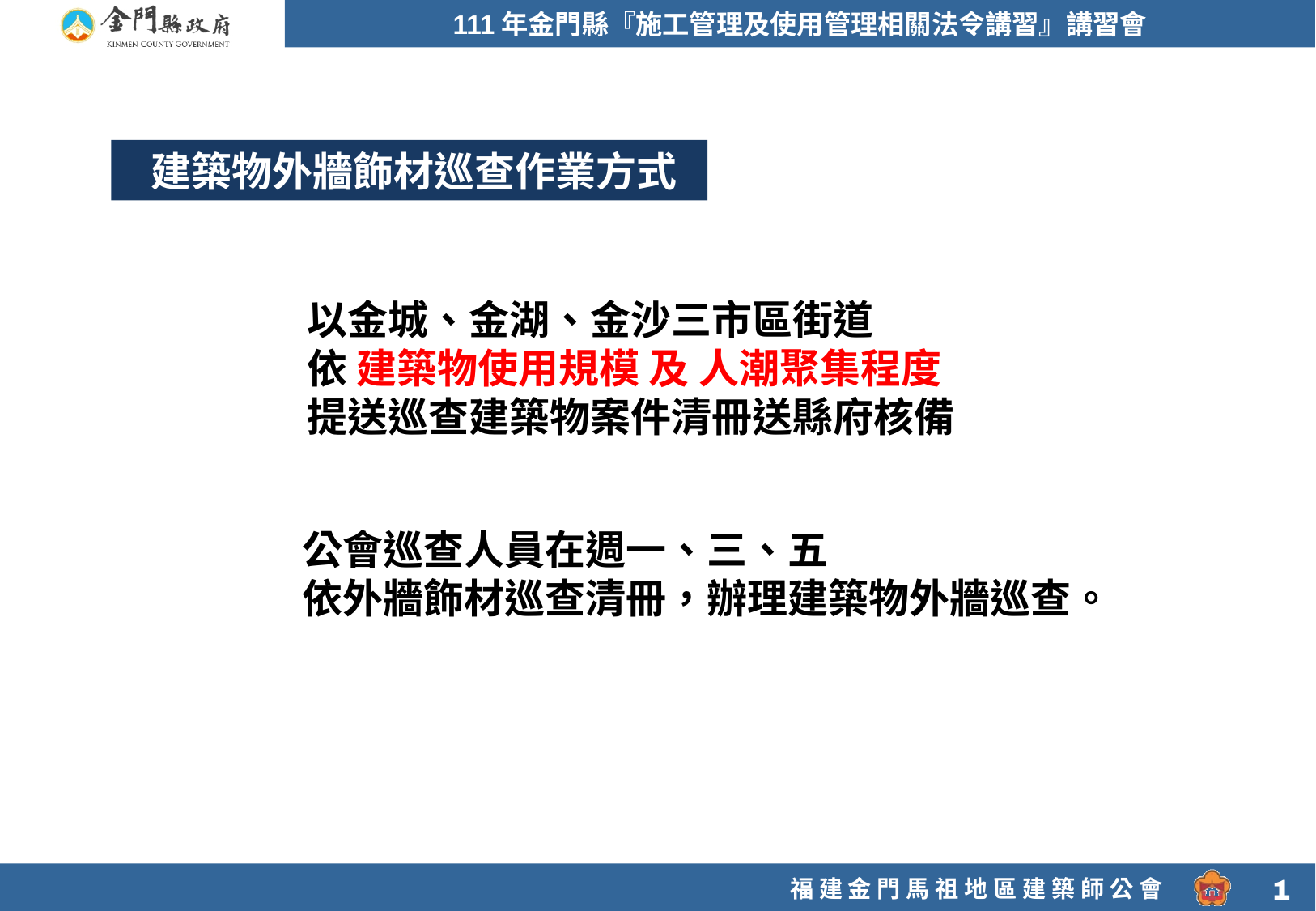

建築物外牆飾材巡查作業方式
以金城、金湖、金沙三市區街道
依 建築物使用規模 及 人潮聚集程度
提送巡查建築物案件清冊送縣府核備

公會巡查人員在週一、三、五
依外牆飾材巡查清冊，辦理建築物外牆巡查。
1